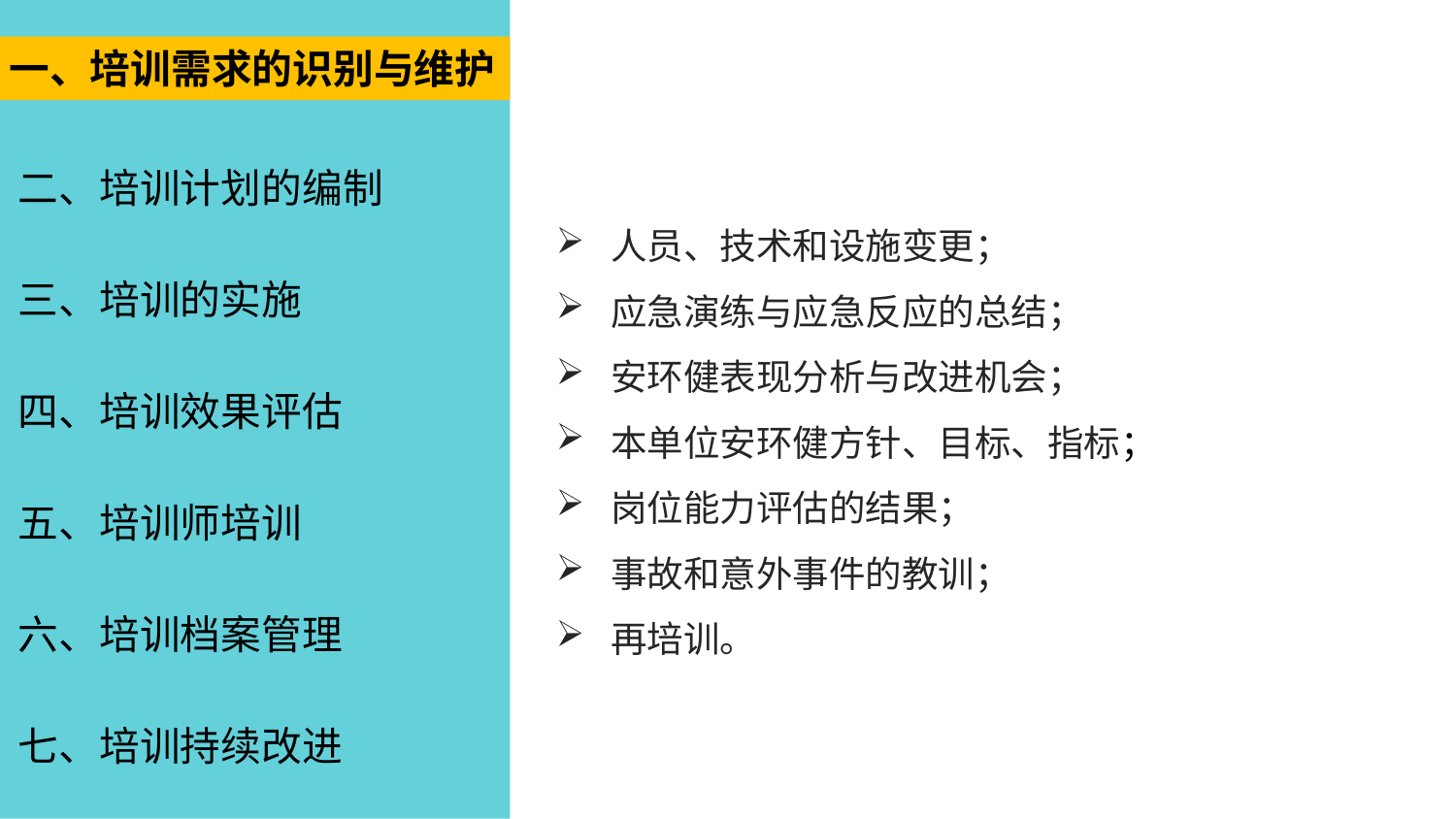

一、培训需求的识别与维护
二、培训计划的编制
人员、技术和设施变更；
应急演练与应急反应的总结；
安环健表现分析与改进机会；
本单位安环健方针、目标、指标；
岗位能力评估的结果；
事故和意外事件的教训；
再培训。
三、培训的实施
四、培训效果评估
五、培训师培训
六、培训档案管理
七、培训持续改进